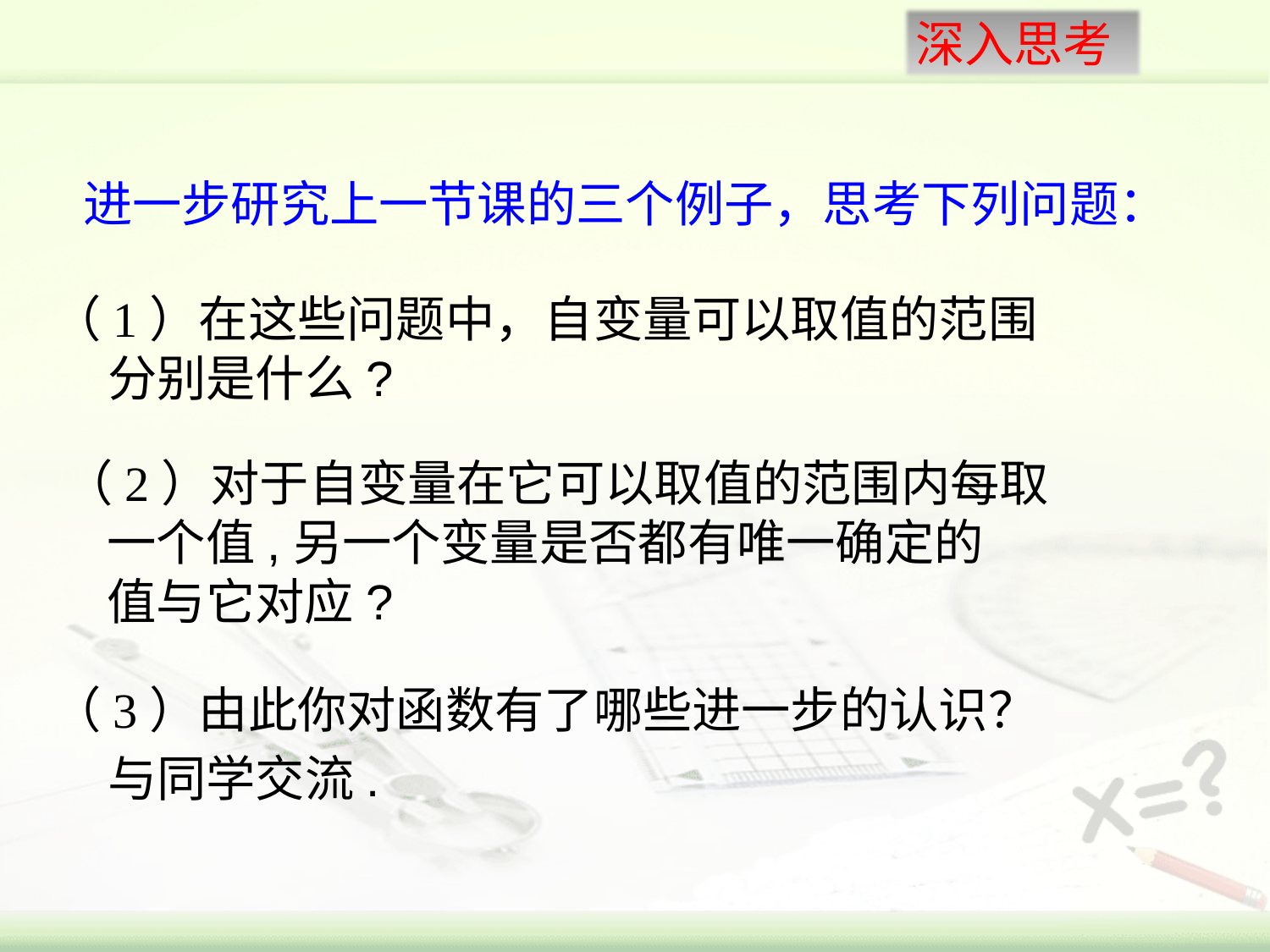

进一步研究上一节课的三个例子，思考下列问题：
（1）在这些问题中，自变量可以取值的范围
    分别是什么?
 （2）对于自变量在它可以取值的范围内每取
     一个值,另一个变量是否都有唯一确定的
     值与它对应?
（3）由此你对函数有了哪些进一步的认识？
    与同学交流.